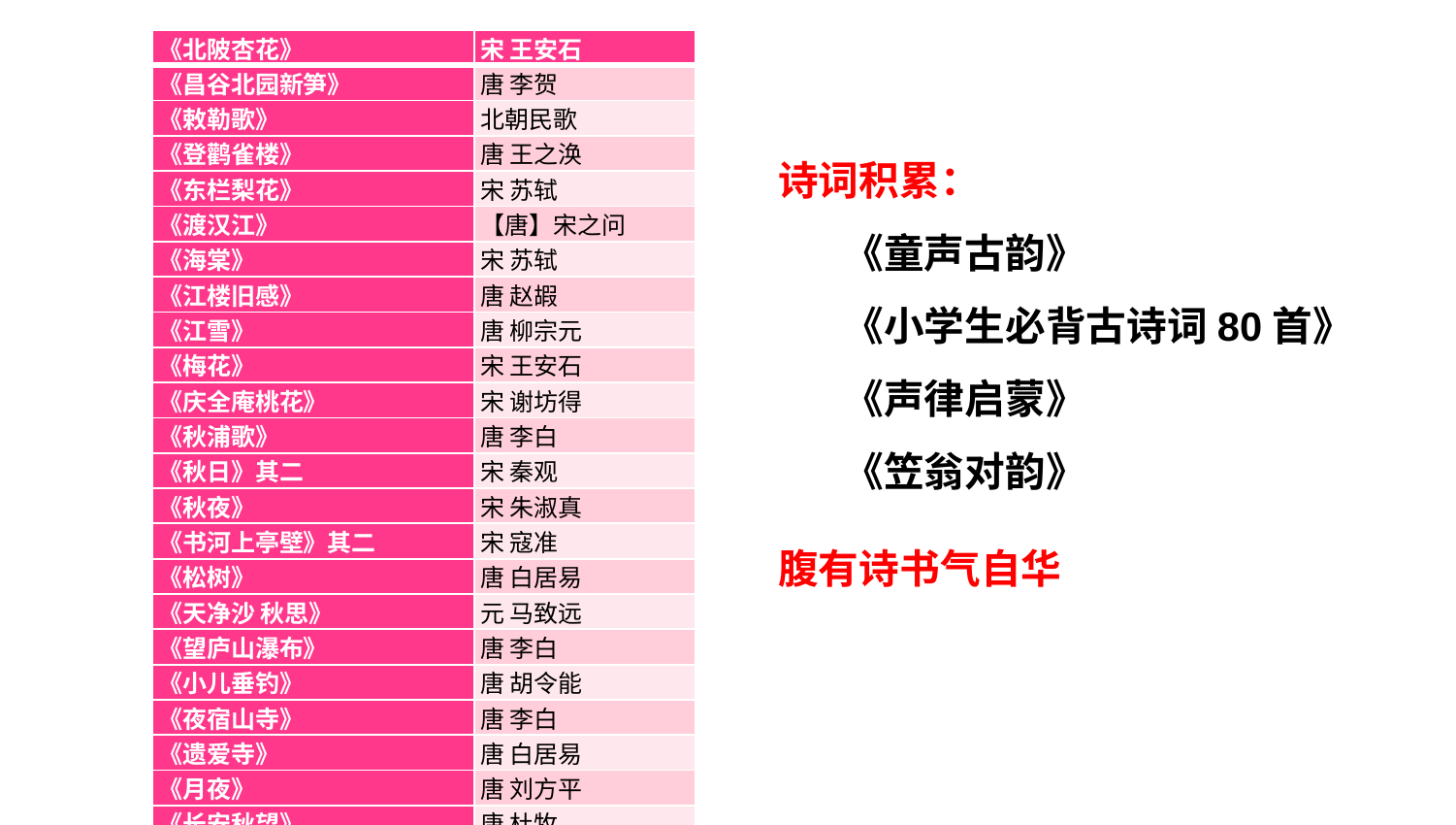

| 《北陂杏花》 | 宋 王安石 |
| --- | --- |
| 《昌谷北园新笋》 | 唐 李贺 |
| 《敕勒歌》 | 北朝民歌 |
| 《登鹳雀楼》 | 唐 王之涣 |
| 《东栏梨花》 | 宋 苏轼 |
| 《渡汉江》 | 【唐】宋之问 |
| 《海棠》 | 宋 苏轼 |
| 《江楼旧感》 | 唐 赵嘏 |
| 《江雪》 | 唐 柳宗元 |
| 《梅花》 | 宋 王安石 |
| 《庆全庵桃花》 | 宋 谢坊得 |
| 《秋浦歌》 | 唐 李白 |
| 《秋日》其二 | 宋 秦观 |
| 《秋夜》 | 宋 朱淑真 |
| 《书河上亭壁》其二 | 宋 寇准 |
| 《松树》 | 唐 白居易 |
| 《天净沙 秋思》 | 元 马致远 |
| 《望庐山瀑布》 | 唐 李白 |
| 《小儿垂钓》 | 唐 胡令能 |
| 《夜宿山寺》 | 唐 李白 |
| 《遗爱寺》 | 唐 白居易 |
| 《月夜》 | 唐 刘方平 |
| 《长安秋望》 | 唐 杜牧 |
| 《中秋旅社》 | 唐 薛能 |
| 《中秋月（其二）》 | 唐 李峤 |
诗词积累：
      《童声古韵》
      《小学生必背古诗词80首》
      《声律启蒙》
      《笠翁对韵》

腹有诗书气自华